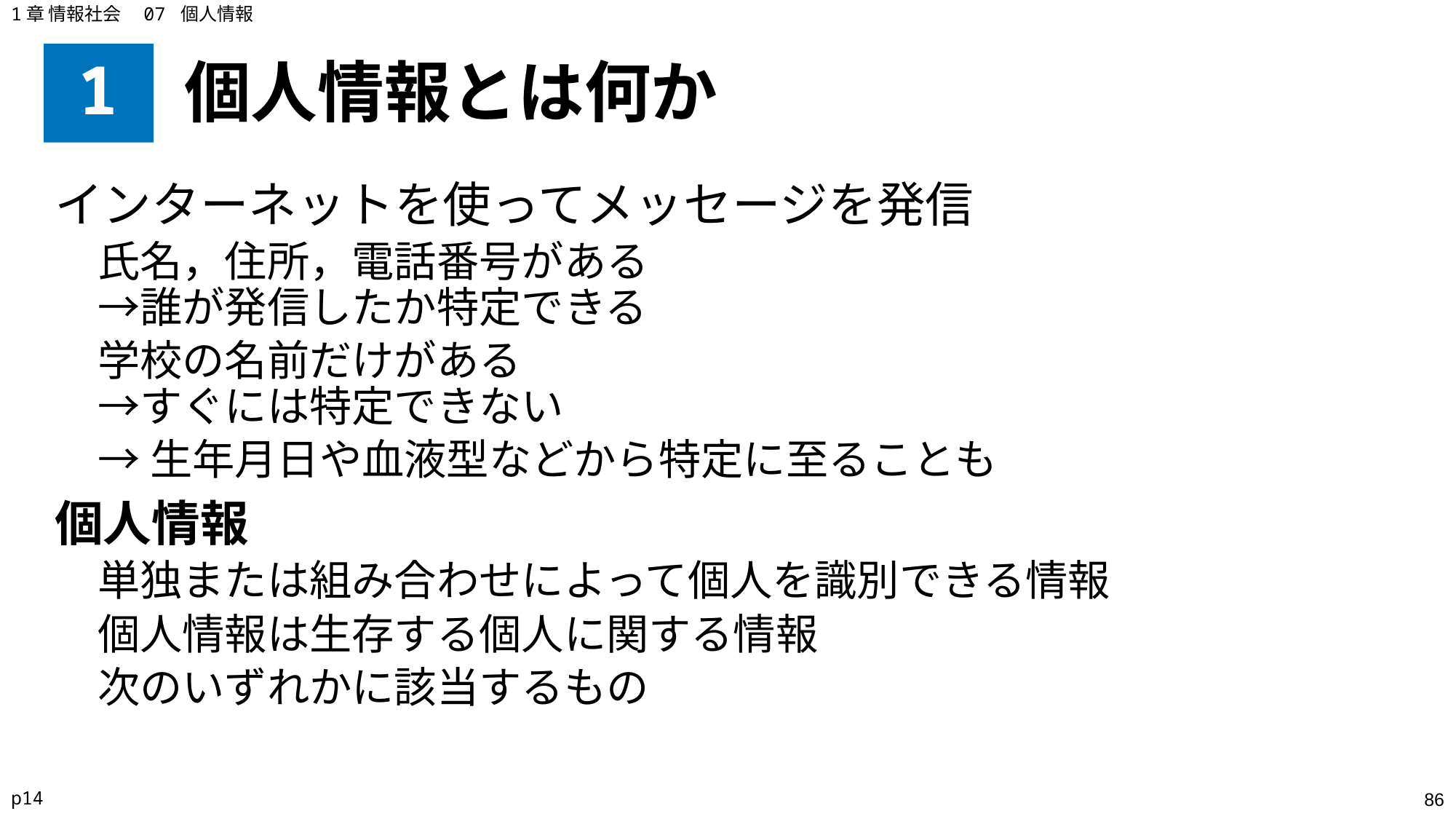

1章 情報社会　07 個人情報
# 1
個人情報とは何か
インターネットを使ってメッセージを発信
氏名，住所，電話番号がある
→誰が発信したか特定できる
学校の名前だけがある
→すぐには特定できない
→生年月日や血液型などから特定に至ることも
個人情報
単独または組み合わせによって個人を識別できる情報
個人情報は生存する個人に関する情報
次のいずれかに該当するもの
p14
86